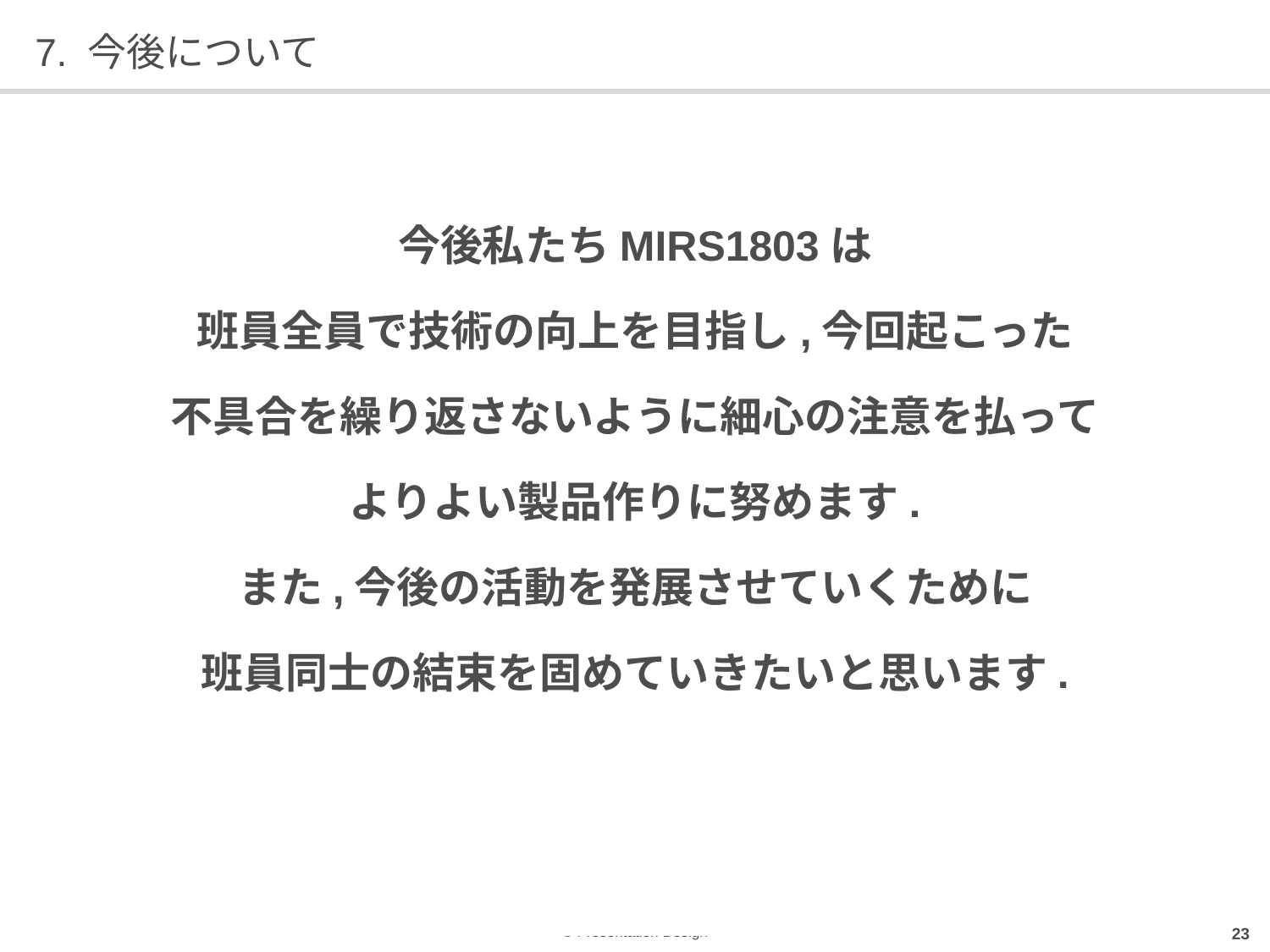

# 7. 今後について
今後私たちMIRS1803は
班員全員で技術の向上を目指し,今回起こった
不具合を繰り返さないように細心の注意を払って
よりよい製品作りに努めます.
また,今後の活動を発展させていくために
班員同士の結束を固めていきたいと思います.

23